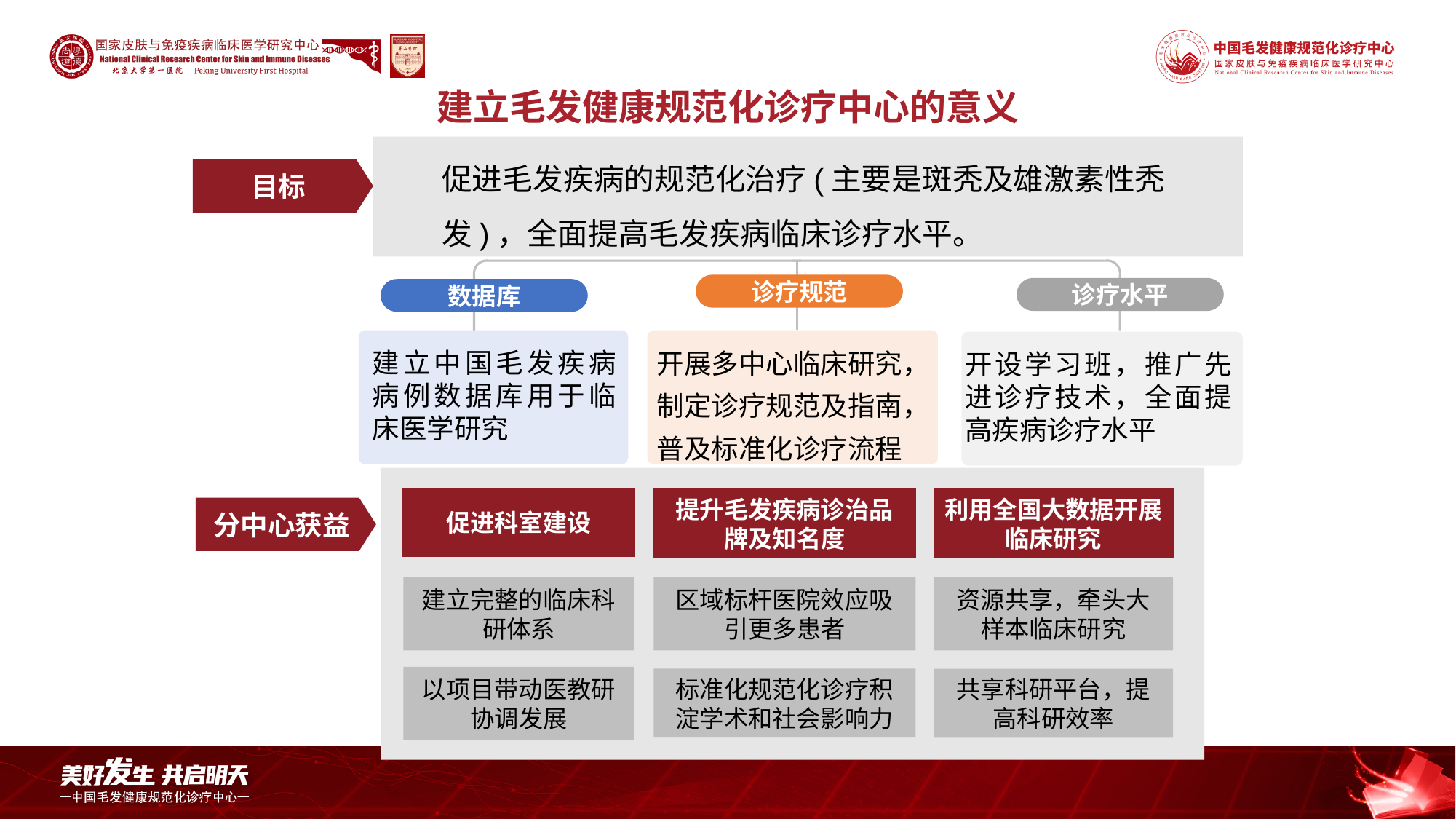

建立毛发健康规范化诊疗中心的意义
促进毛发疾病的规范化治疗(主要是斑秃及雄激素性秃发)，全面提高毛发疾病临床诊疗水平。
目标

诊疗规范

诊疗水平

数据库

开展多中心临床研究，制定诊疗规范及指南，普及标准化诊疗流程
建立中国毛发疾病病例数据库用于临床医学研究
开设学习班，推广先进诊疗技术，全面提高疾病诊疗水平

促进科室建设
提升毛发疾病诊治品牌及知名度
利用全国大数据开展临床研究
分中心获益
建立完整的临床科研体系
区域标杆医院效应吸引更多患者
资源共享，牵头大样本临床研究
以项目带动医教研协调发展
标准化规范化诊疗积淀学术和社会影响力
共享科研平台，提高科研效率